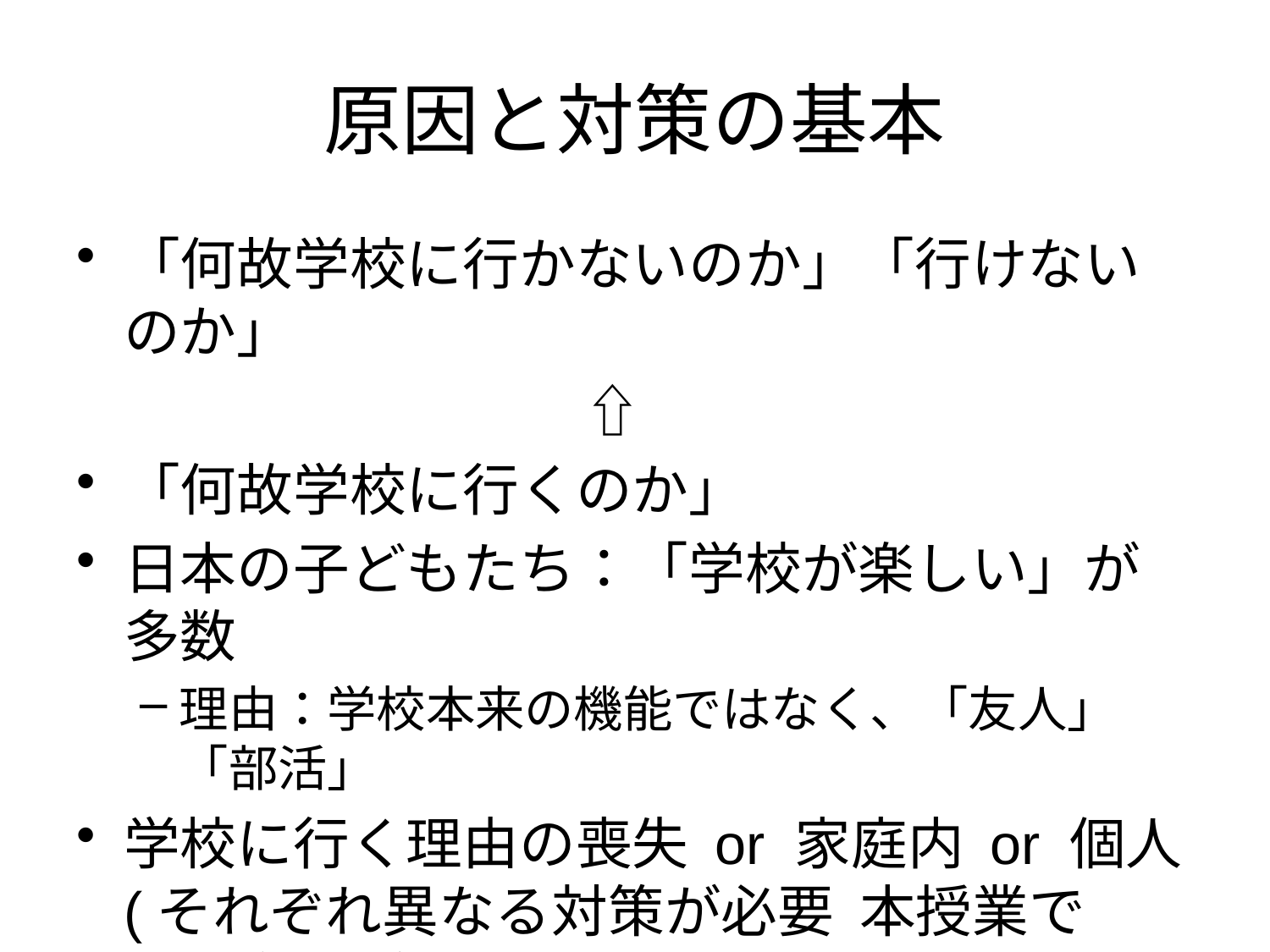

# 原因と対策の基本
「何故学校に行かないのか」「行けないのか」
　　　　　　　　　⇧
「何故学校に行くのか」
日本の子どもたち：「学校が楽しい」が多数
理由：学校本来の機能ではなく、「友人」「部活」
学校に行く理由の喪失 or 家庭内 or 個人(それぞれ異なる対策が必要  本授業では、学校が原因の場合を扱う。)